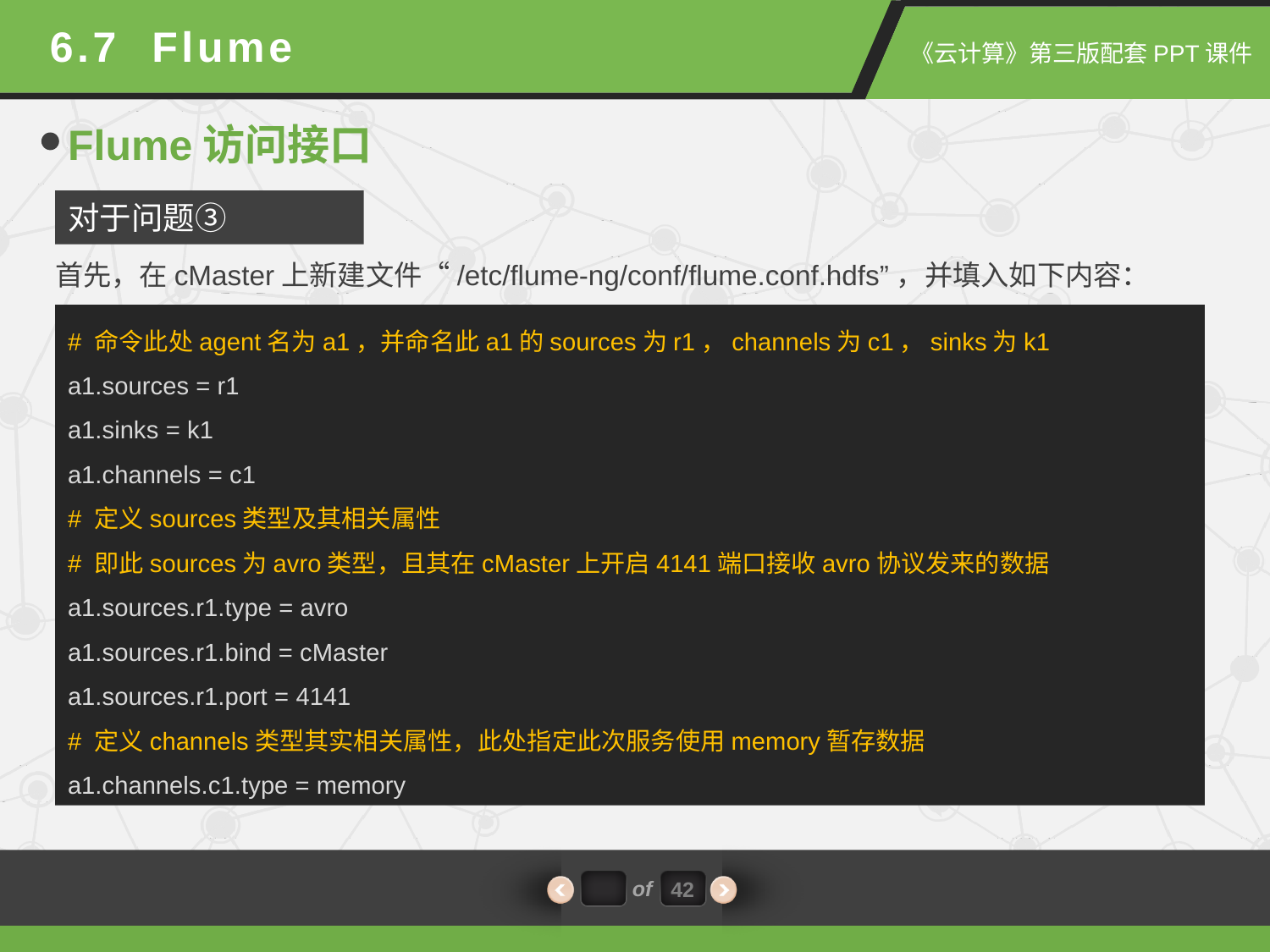

6.7  Flume
Flume访问接口

对于问题③
首先，在cMaster上新建文件“/etc/flume-ng/conf/flume.conf.hdfs”，并填入如下内容：
# 命令此处agent名为a1，并命名此a1的sources为r1，channels为c1，sinks为k1
a1.sources = r1
a1.sinks = k1
a1.channels = c1
# 定义sources类型及其相关属性
# 即此sources为avro类型，且其在cMaster上开启4141端口接收avro协议发来的数据
a1.sources.r1.type = avro
a1.sources.r1.bind = cMaster
a1.sources.r1.port = 4141
# 定义channels类型其实相关属性，此处指定此次服务使用memory暂存数据
a1.channels.c1.type = memory
17